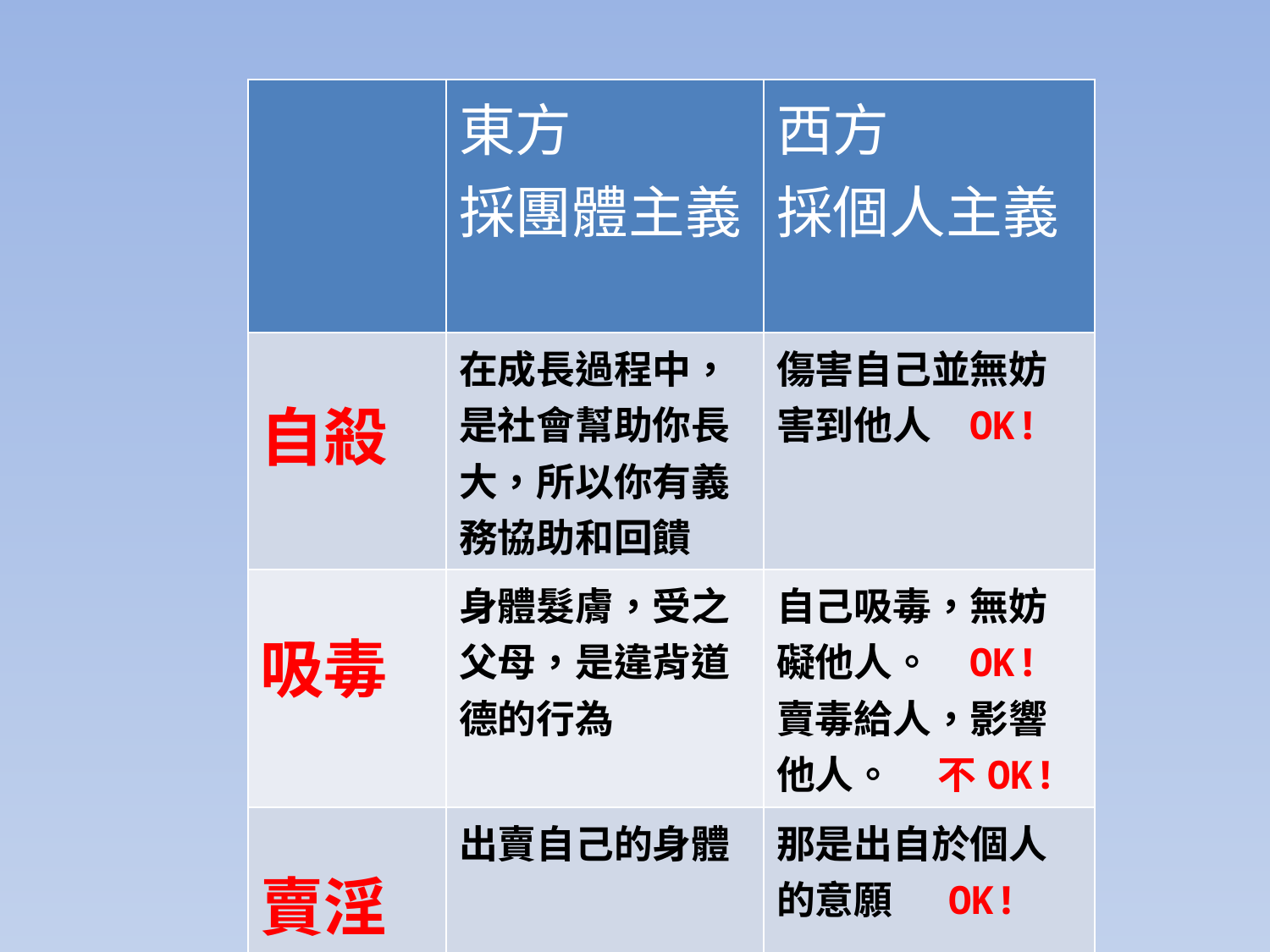

|  | 東方 採團體主義 | 西方 採個人主義 |
| --- | --- | --- |
| 自殺 | 在成長過程中，是社會幫助你長大，所以你有義務協助和回饋 | 傷害自己並無妨害到他人 OK! |
| 吸毒 | 身體髮膚，受之父母，是違背道德的行為 | 自己吸毒，無妨礙他人。 OK! 賣毒給人，影響他人。 不OK! |
| 賣淫 | 出賣自己的身體 | 那是出自於個人的意願 OK! |